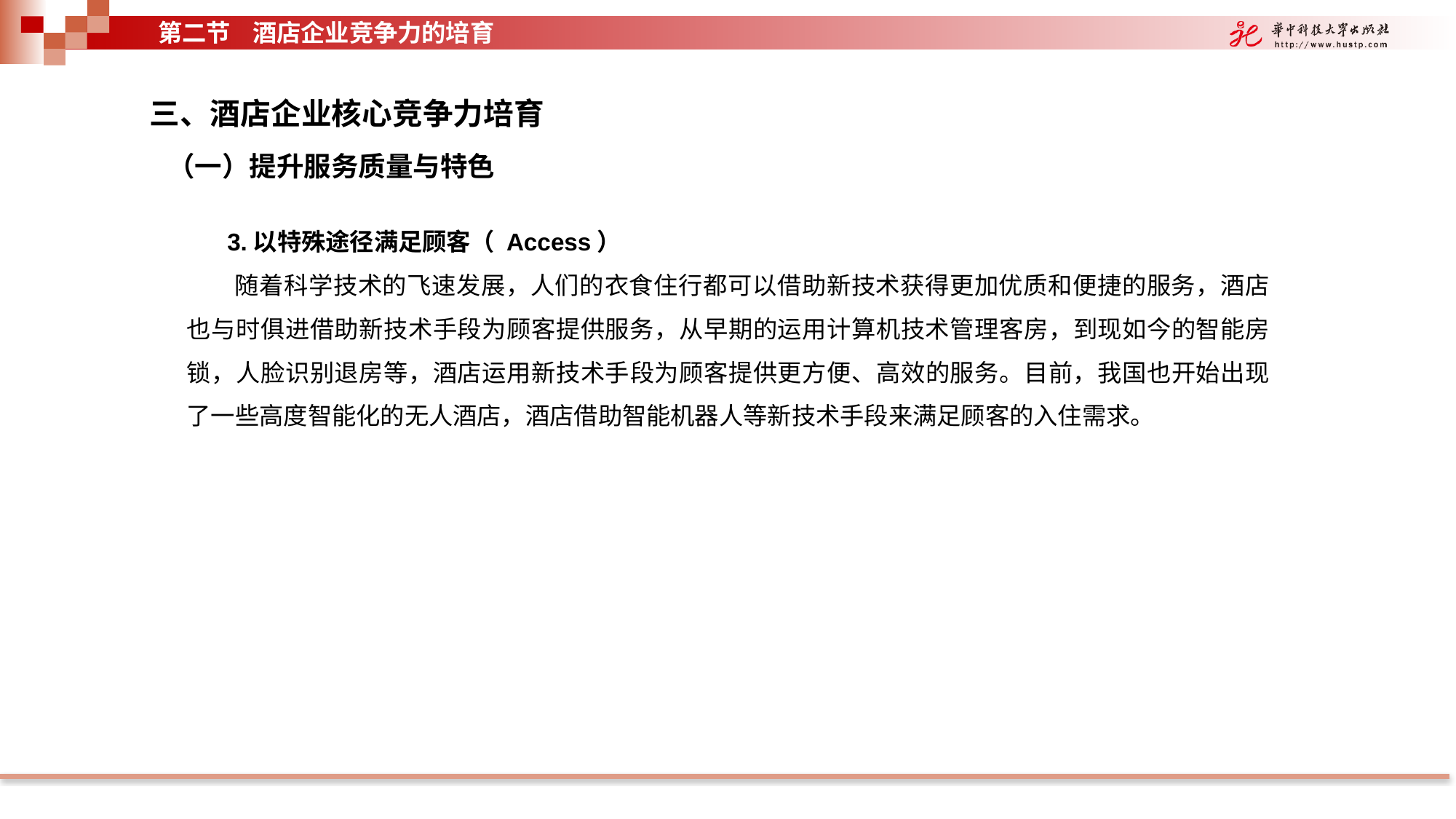

第二节    酒店企业竞争力的培育
三、酒店企业核心竞争力培育
（一）提升服务质量与特色
      3.以特殊途径满足顾客（ Access）
       随着科学技术的飞速发展，人们的衣食住行都可以借助新技术获得更加优质和便捷的服务，酒店也与时俱进借助新技术手段为顾客提供服务，从早期的运用计算机技术管理客房，到现如今的智能房锁，人脸识别退房等，酒店运用新技术手段为顾客提供更方便、高效的服务。目前，我国也开始出现了一些高度智能化的无人酒店，酒店借助智能机器人等新技术手段来满足顾客的入住需求。